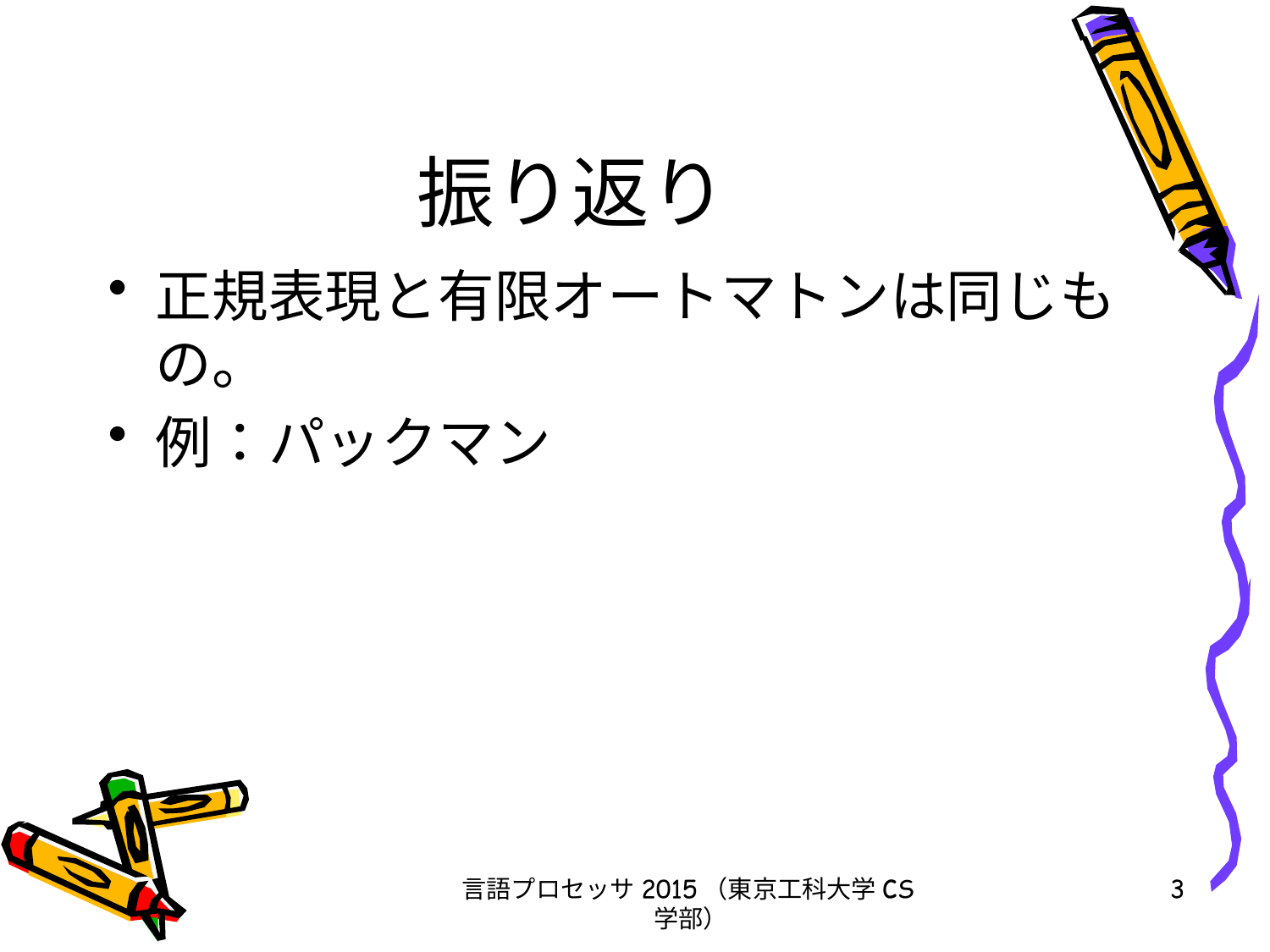

# 振り返り
正規表現と有限オートマトンは同じもの。
例：パックマン
言語プロセッサ2015（東京工科大学CS学部）
3